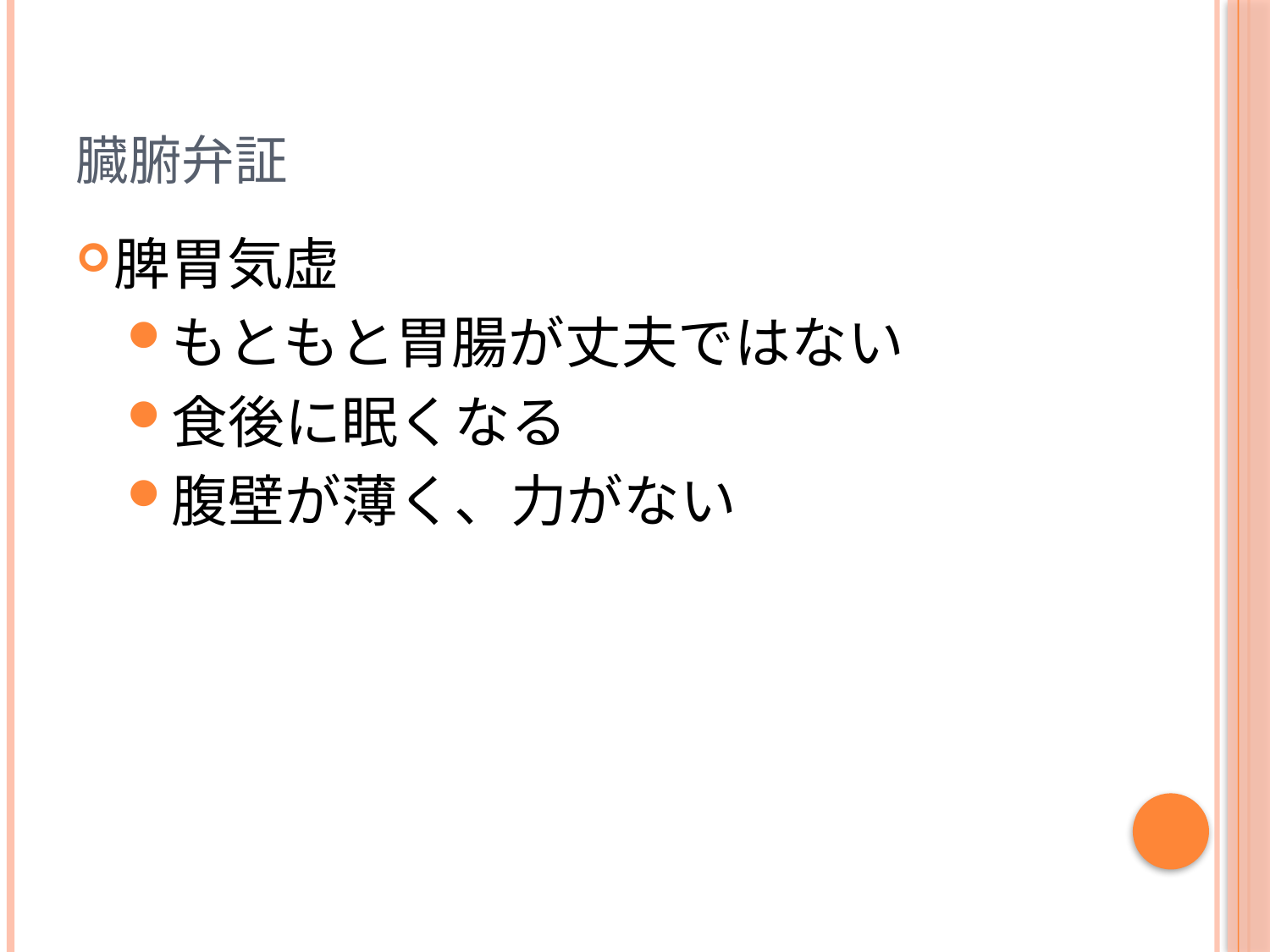

# 臓腑弁証
脾胃気虚
もともと胃腸が丈夫ではない
食後に眠くなる
腹壁が薄く、力がない